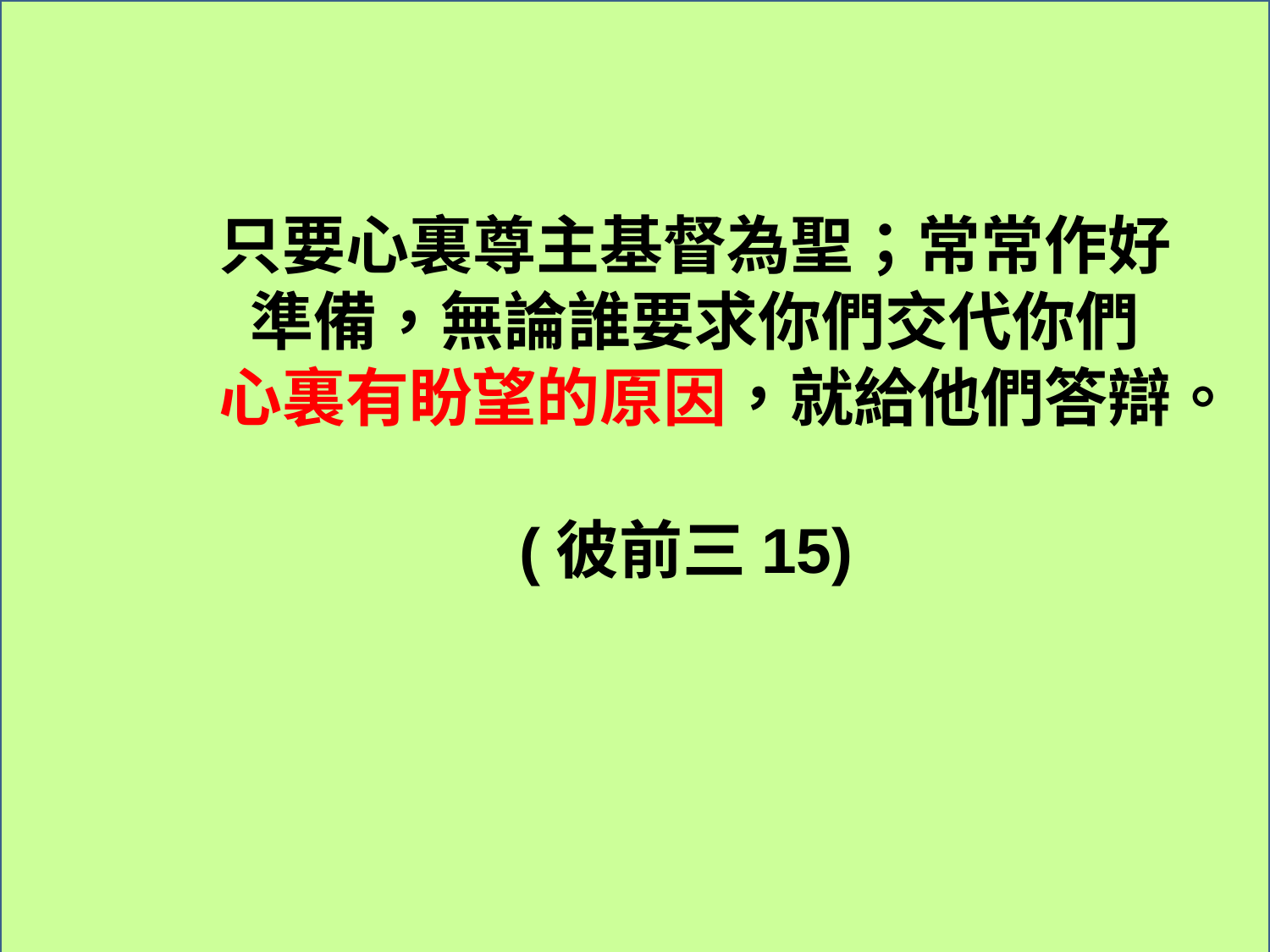

# 只要心裏尊主基督為聖；常常作好準備，無論誰要求你們交代你們 心裏有盼望的原因，就給他們答辯。 (彼前三15)